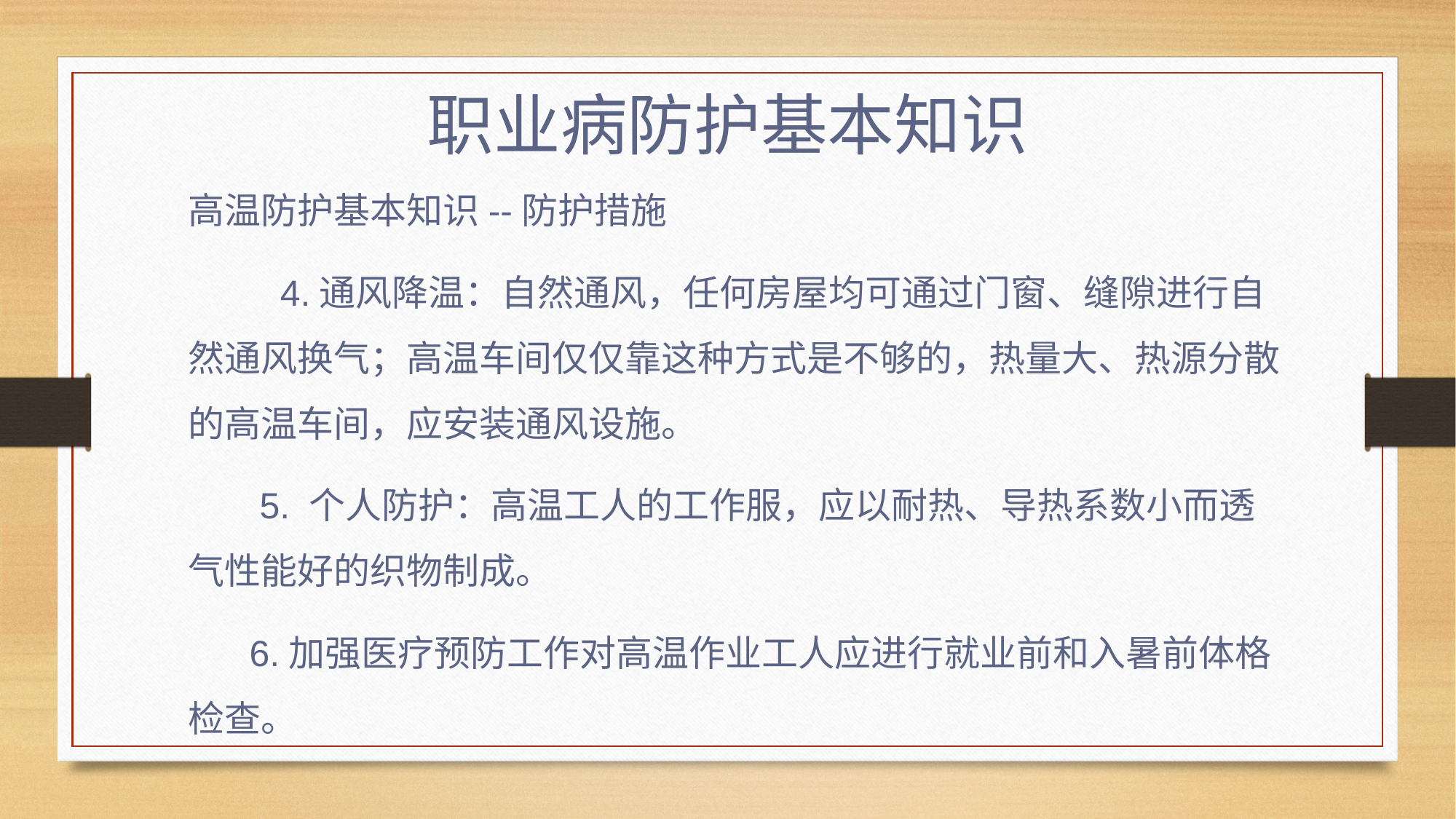

职业病防护基本知识
高温防护基本知识--防护措施
         4.通风降温：自然通风，任何房屋均可通过门窗、缝隙进行自然通风换气；高温车间仅仅靠这种方式是不够的，热量大、热源分散的高温车间，应安装通风设施。
       5. 个人防护：高温工人的工作服，应以耐热、导热系数小而透气性能好的织物制成。
      6.加强医疗预防工作对高温作业工人应进行就业前和入暑前体格检查。